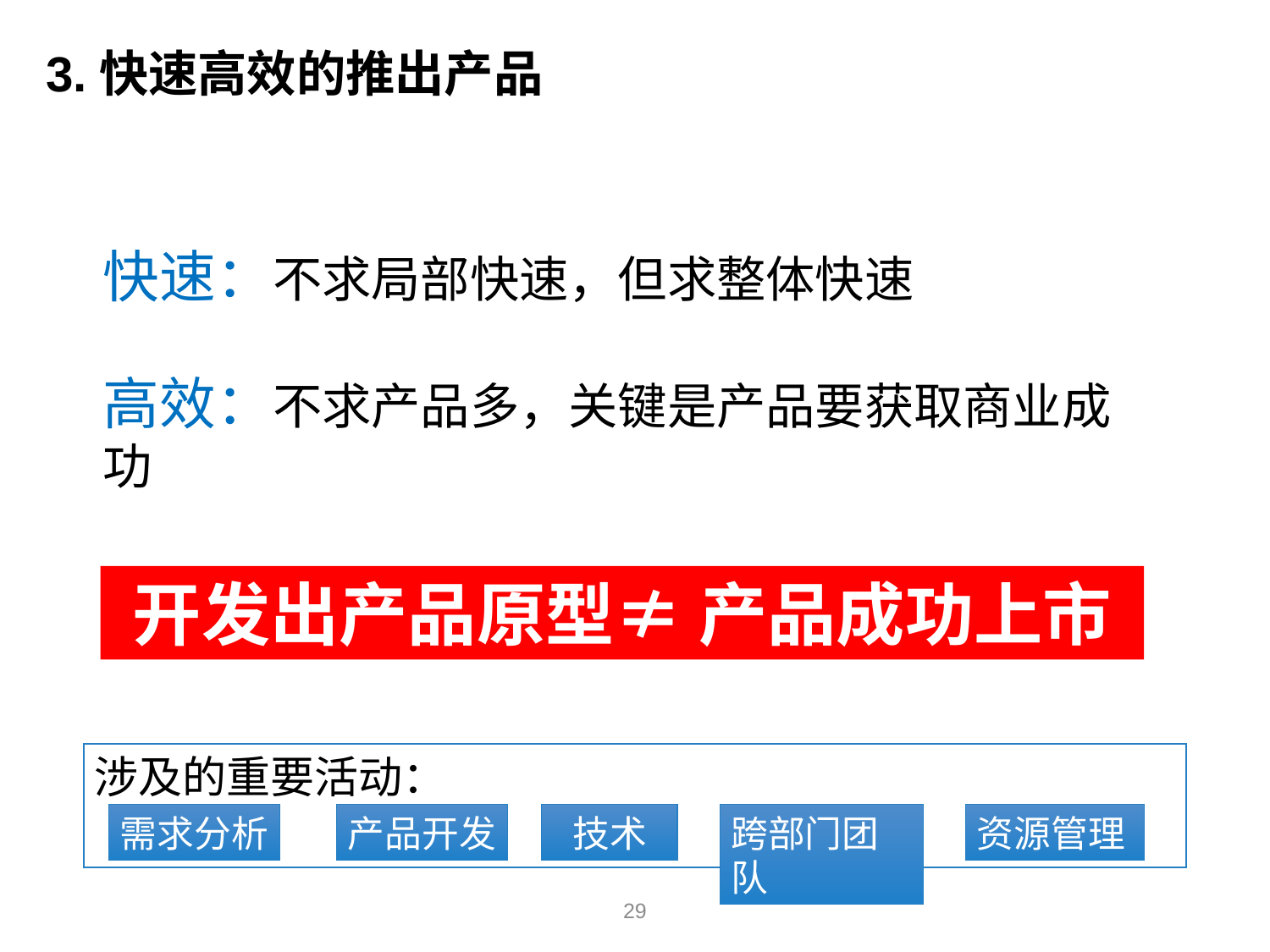

3.快速高效的推出产品
快速：不求局部快速，但求整体快速

高效：不求产品多，关键是产品要获取商业成功
开发出产品原型≠ 产品成功上市
涉及的重要活动：

需求分析
产品开发
技术
跨部门团队
资源管理
29